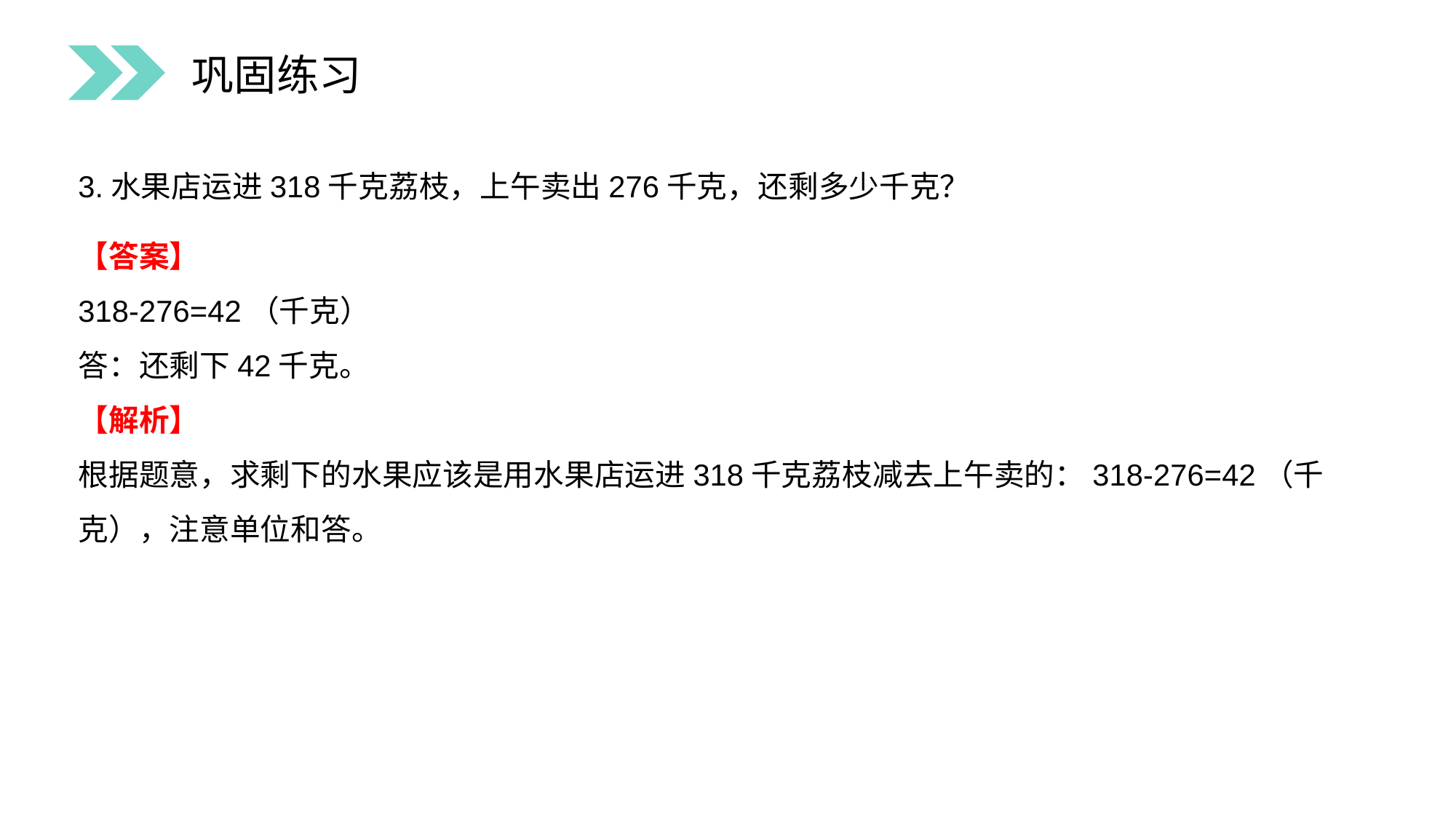

巩固练习
3.水果店运进318千克荔枝，上午卖出276千克，还剩多少千克？
【答案】
318-276=42（千克）
答：还剩下42千克。
【解析】
根据题意，求剩下的水果应该是用水果店运进318千克荔枝减去上午卖的：318-276=42（千克），注意单位和答。